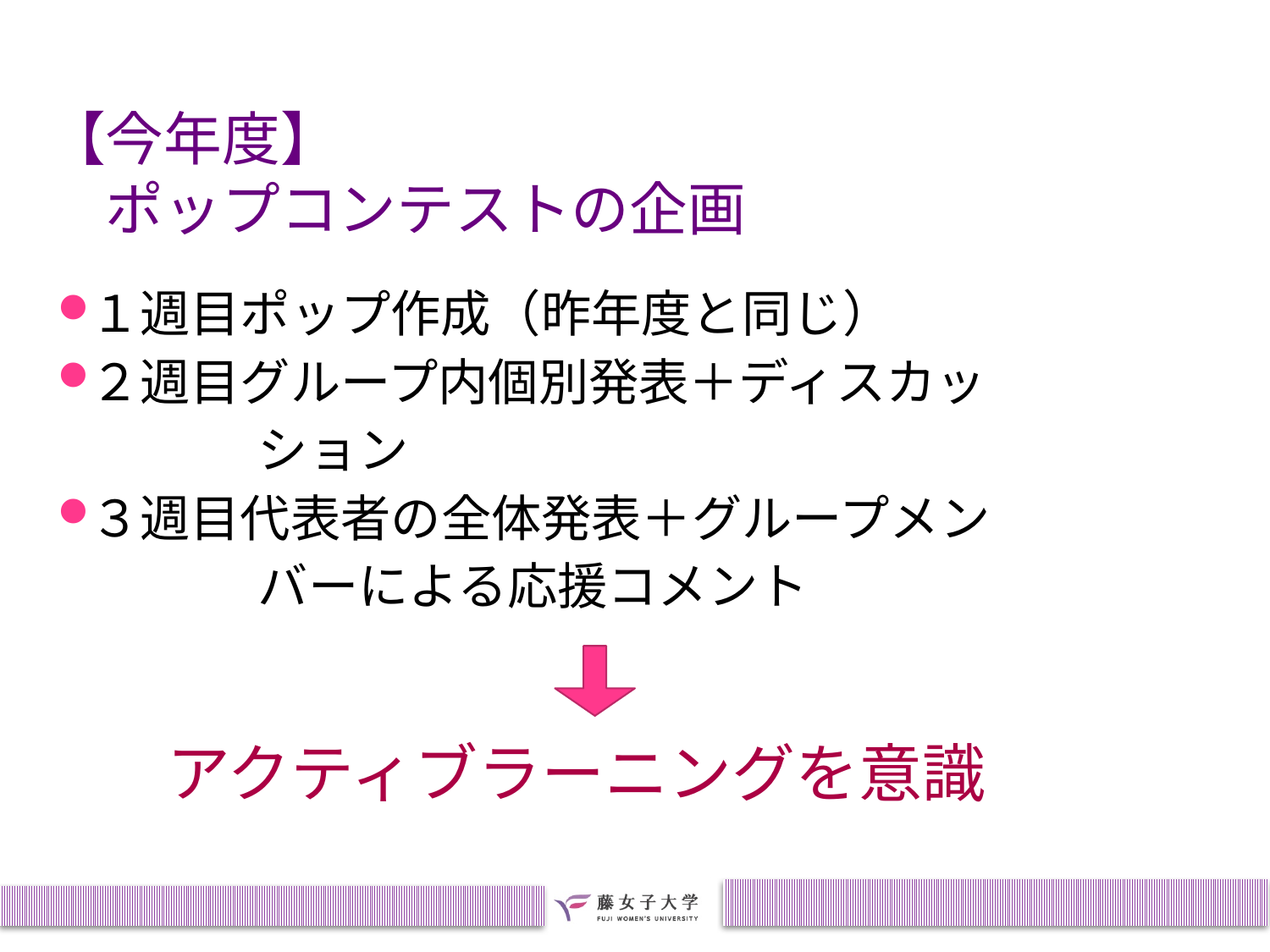

# 【今年度】 　ポップコンテストの企画
１週目ポップ作成（昨年度と同じ）
２週目グループ内個別発表＋ディスカッ
　　　　ション
３週目代表者の全体発表＋グループメン
　　　　バーによる応援コメント

アクティブラーニングを意識